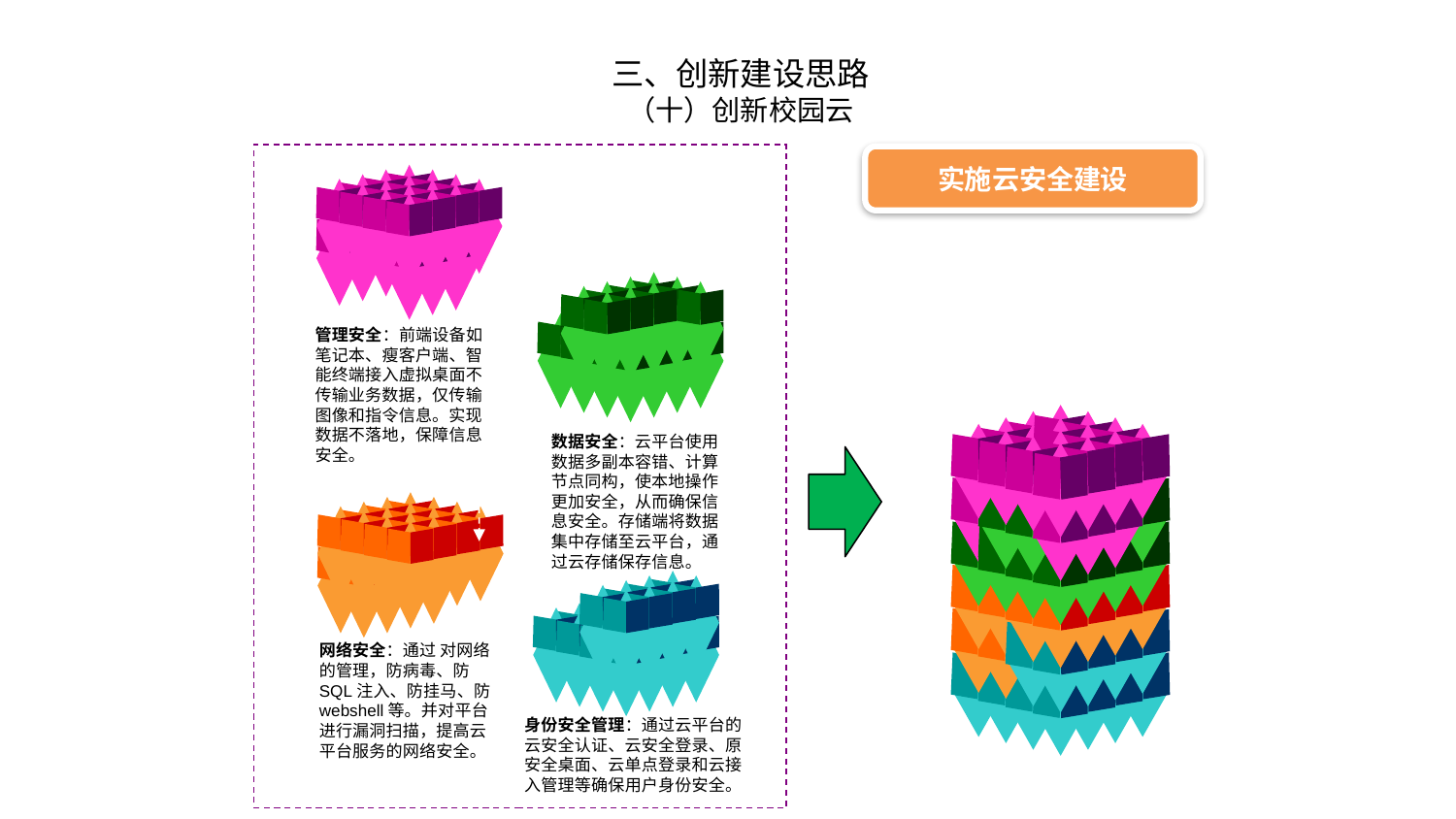

# 三、创新建设思路 （十）创新校园云

实施云安全建设

管理安全：前端设备如笔记本、瘦客户端、智能终端接入虚拟桌面不传输业务数据，仅传输图像和指令信息。实现数据不落地，保障信息安全。

数据安全：云平台使用数据多副本容错、计算节点同构，使本地操作更加安全，从而确保信息安全。存储端将数据集中存储至云平台，通过云存储保存信息。

网络安全：通过 对网络的管理，防病毒、防SQL注入、防挂马、防webshell等。并对平台进行漏洞扫描，提高云平台服务的网络安全。

身份安全管理：通过云平台的云安全认证、云安全登录、原安全桌面、云单点登录和云接入管理等确保用户身份安全。